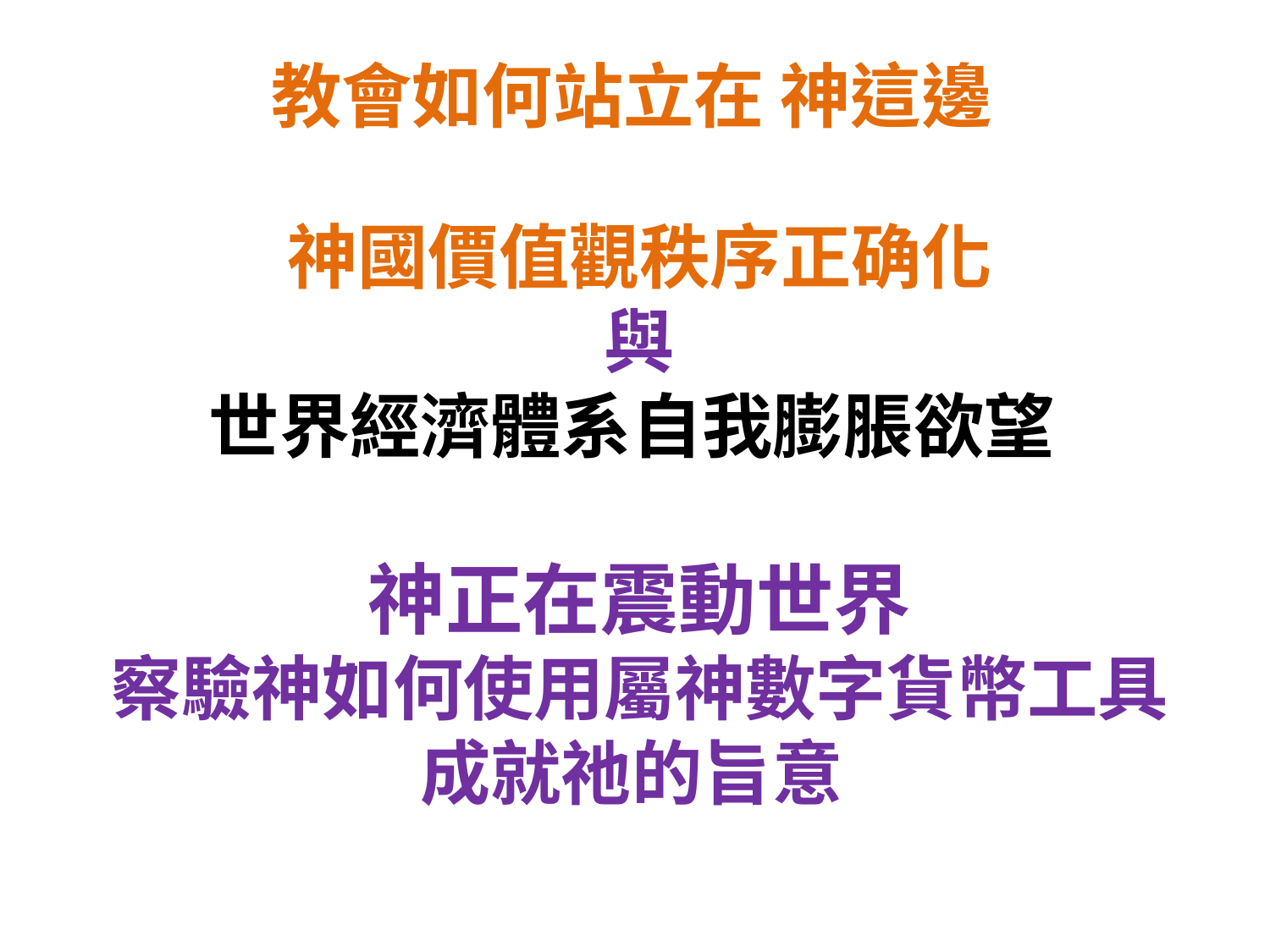

教會如何站立在 神這邊

神國價值觀秩序正确化
與
世界經濟體系自我膨脹欲望

神正在震動世界
察驗神如何使用屬神數字貨幣工具
成就祂的旨意